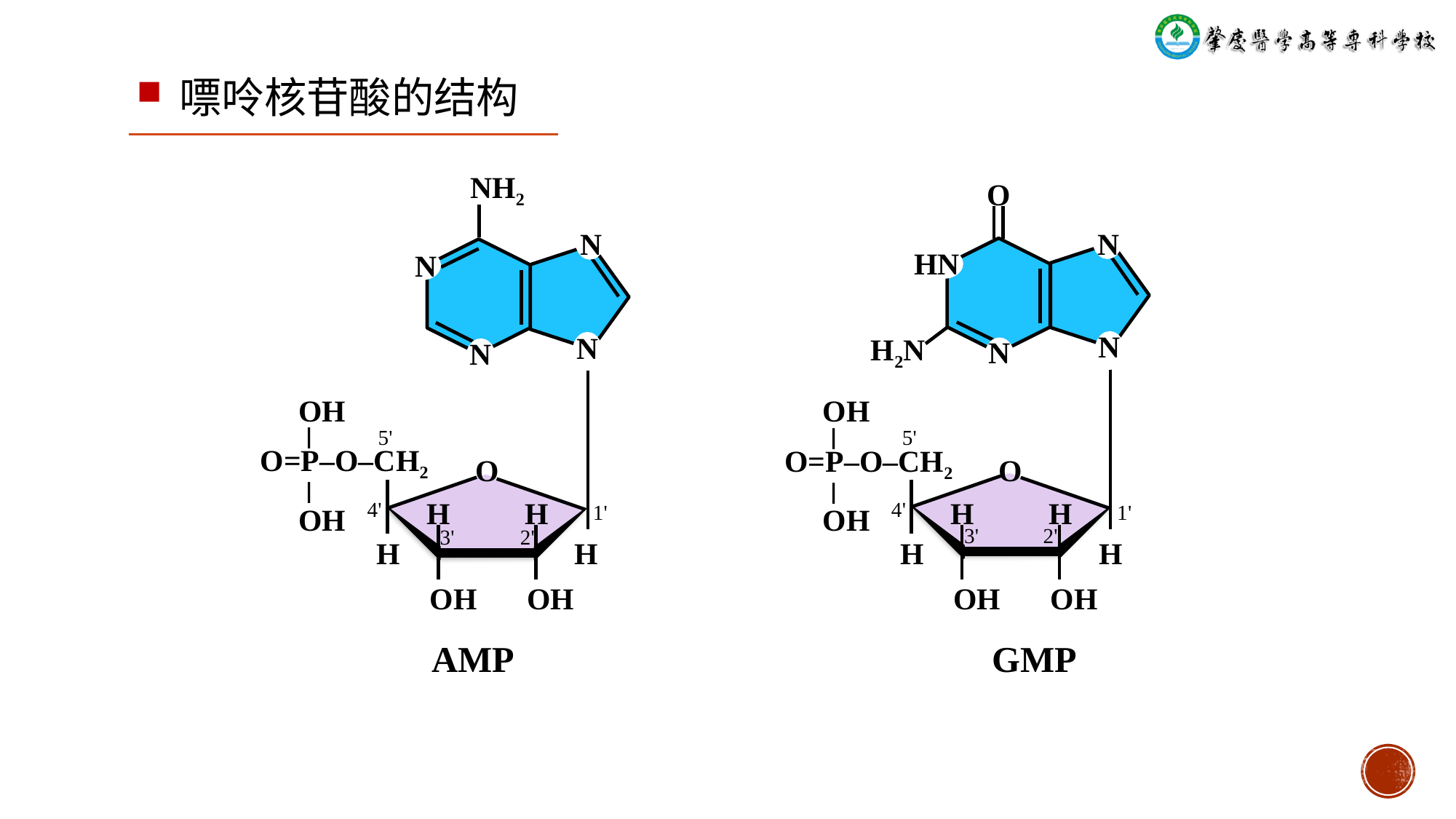

嘌呤核苷酸的结构
NH2

N

N

N
N

     OH
      ǀ
O=P‒O‒CH2
      ǀ
     OH
5'
O

H
H
4'
1'
3'
2'
H
H
OH
OH
AMP
O

N

HN

H2N

N
N

     OH
      ǀ
O=P‒O‒CH2
      ǀ
     OH
5'
O

H
H
4'
1'
3'
2'
H
H
OH
OH
GMP